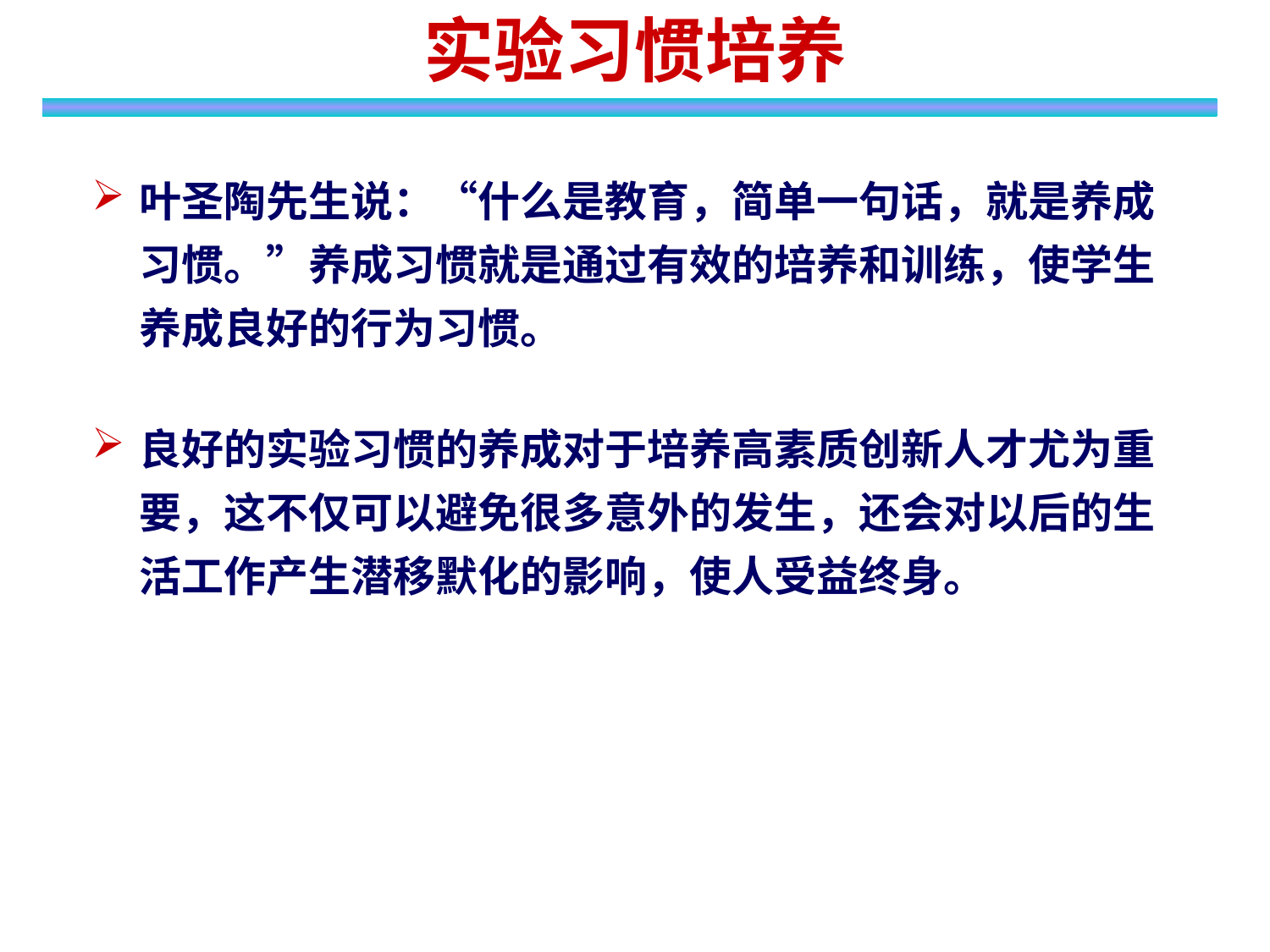

实验习惯培养

叶圣陶先生说：“什么是教育，简单一句话，就是养成习惯。”养成习惯就是通过有效的培养和训练，使学生养成良好的行为习惯。

良好的实验习惯的养成对于培养高素质创新人才尤为重要，这不仅可以避免很多意外的发生，还会对以后的生活工作产生潜移默化的影响，使人受益终身。